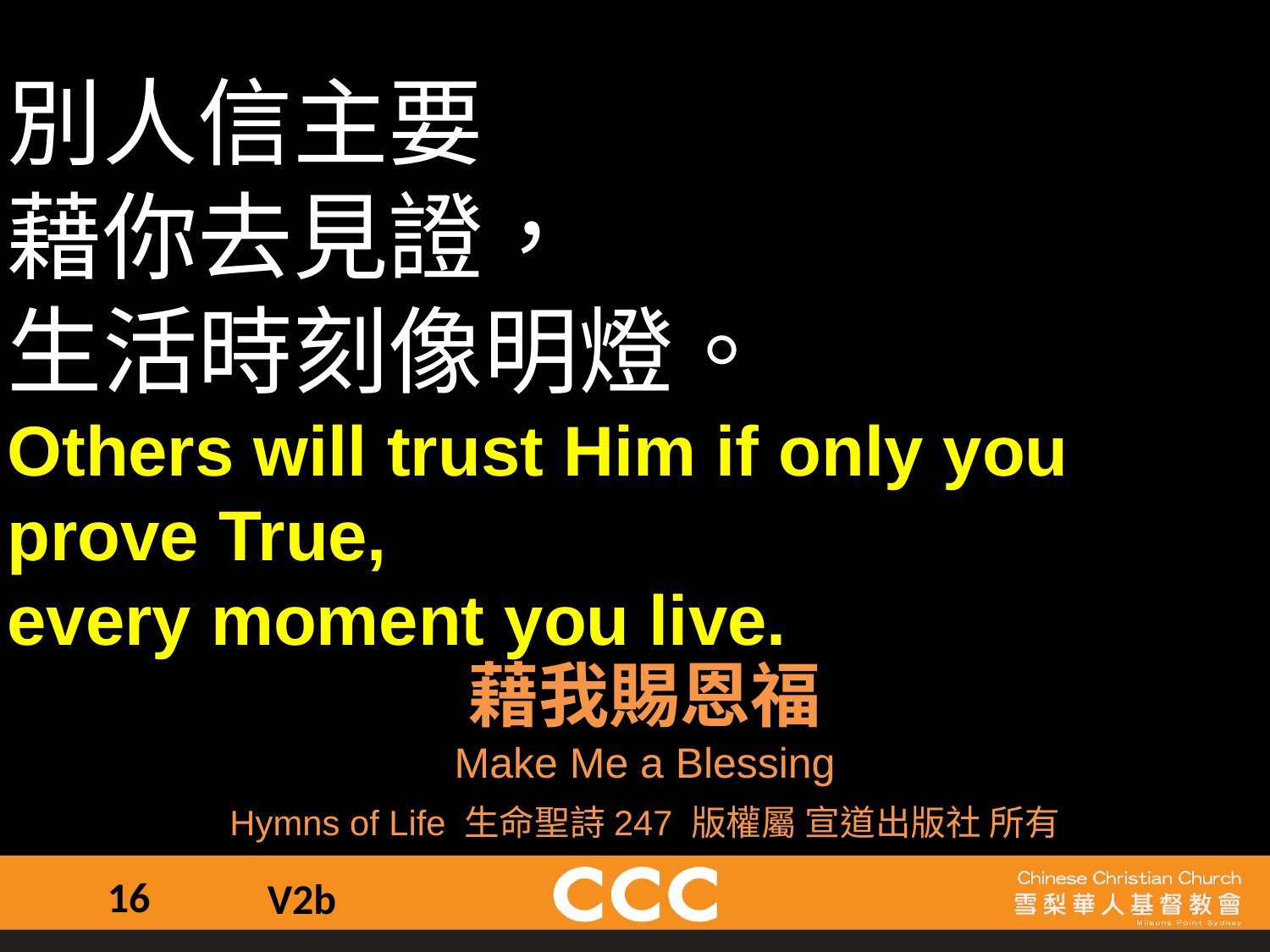

別人信主要
藉你去見證，
生活時刻像明燈。
Others will trust Him if only you prove True,
every moment you live.
藉我賜恩福
Make Me a Blessing
Hymns of Life 生命聖詩247 版權屬 宣道出版社 所有
16
V2b